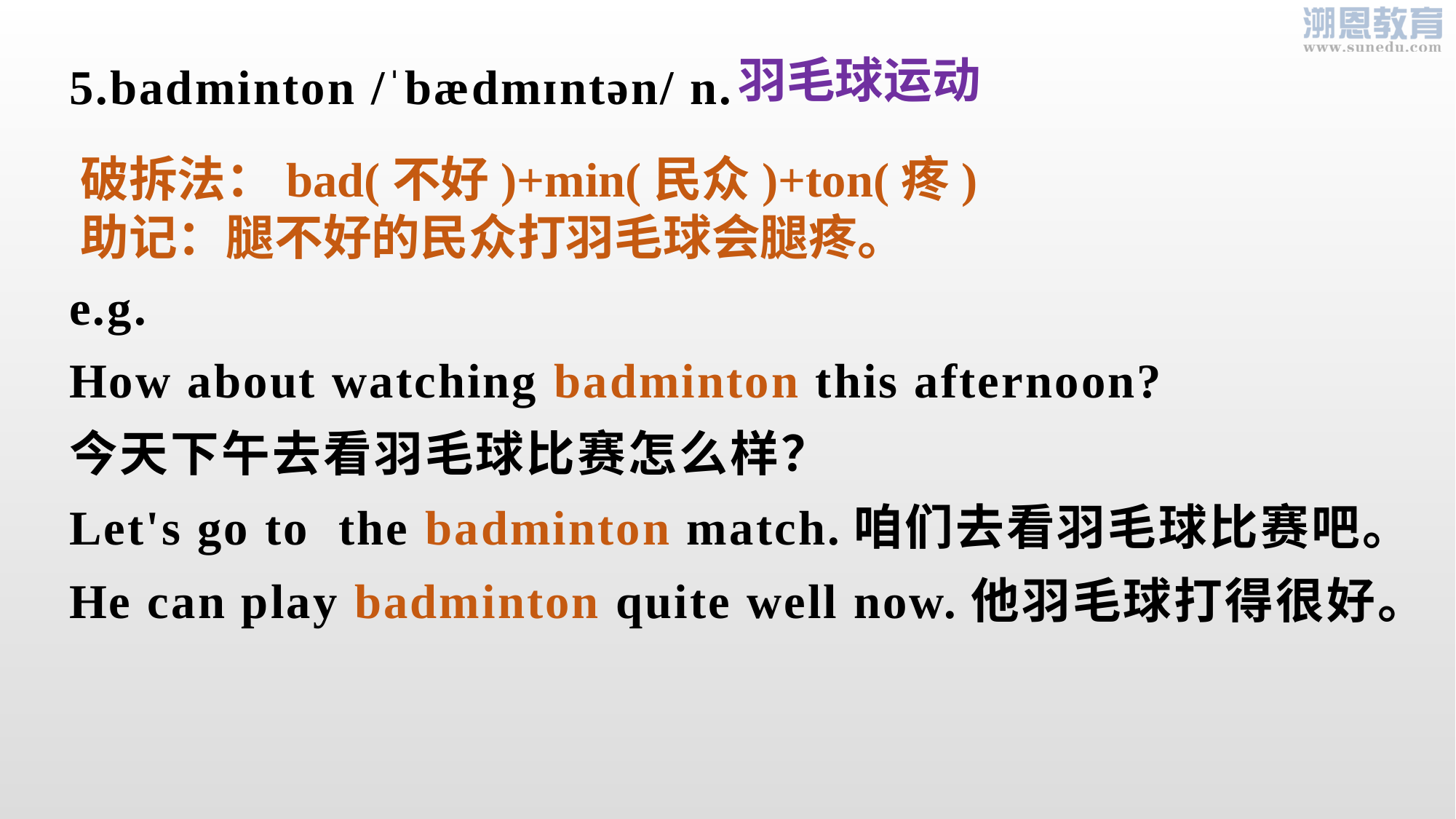

羽毛球运动
5.badminton /ˈbædmɪntən/ n.

e.g.
How about watching badminton this afternoon?
今天下午去看羽毛球比赛怎么样？
Let's go to  the badminton match.咱们去看羽毛球比赛吧。
He can play badminton quite well now.他羽毛球打得很好。
破拆法：bad(不好)+min(民众)+ton(疼)
助记：腿不好的民众打羽毛球会腿疼。